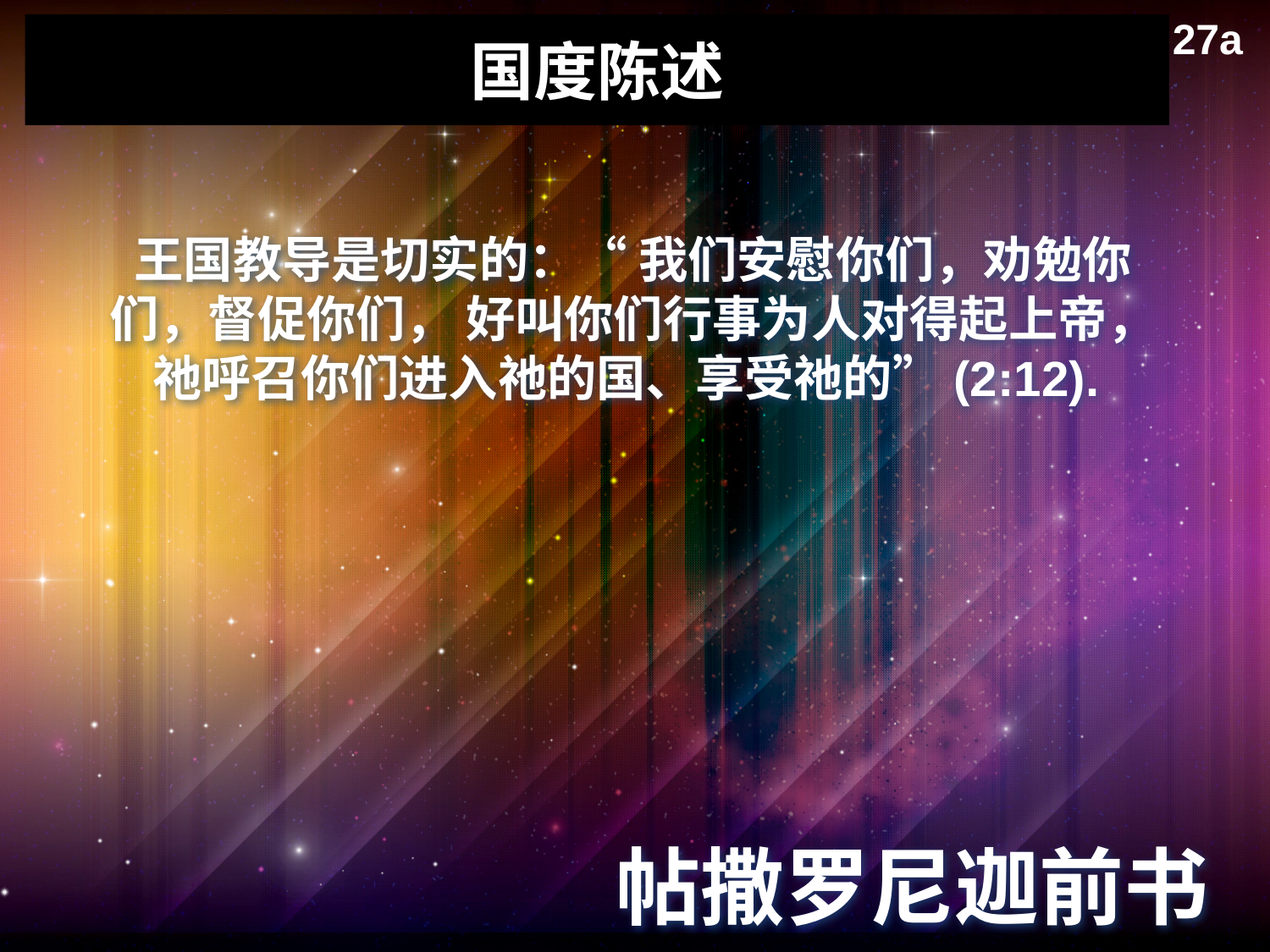

27a
# 国度陈述

王国教导是切实的：“ 我们安慰你们，劝勉你们，督促你们， 好叫你们行事为人对得起上帝，祂呼召你们进入祂的国、享受祂的”(2:12).
帖撒罗尼迦前书